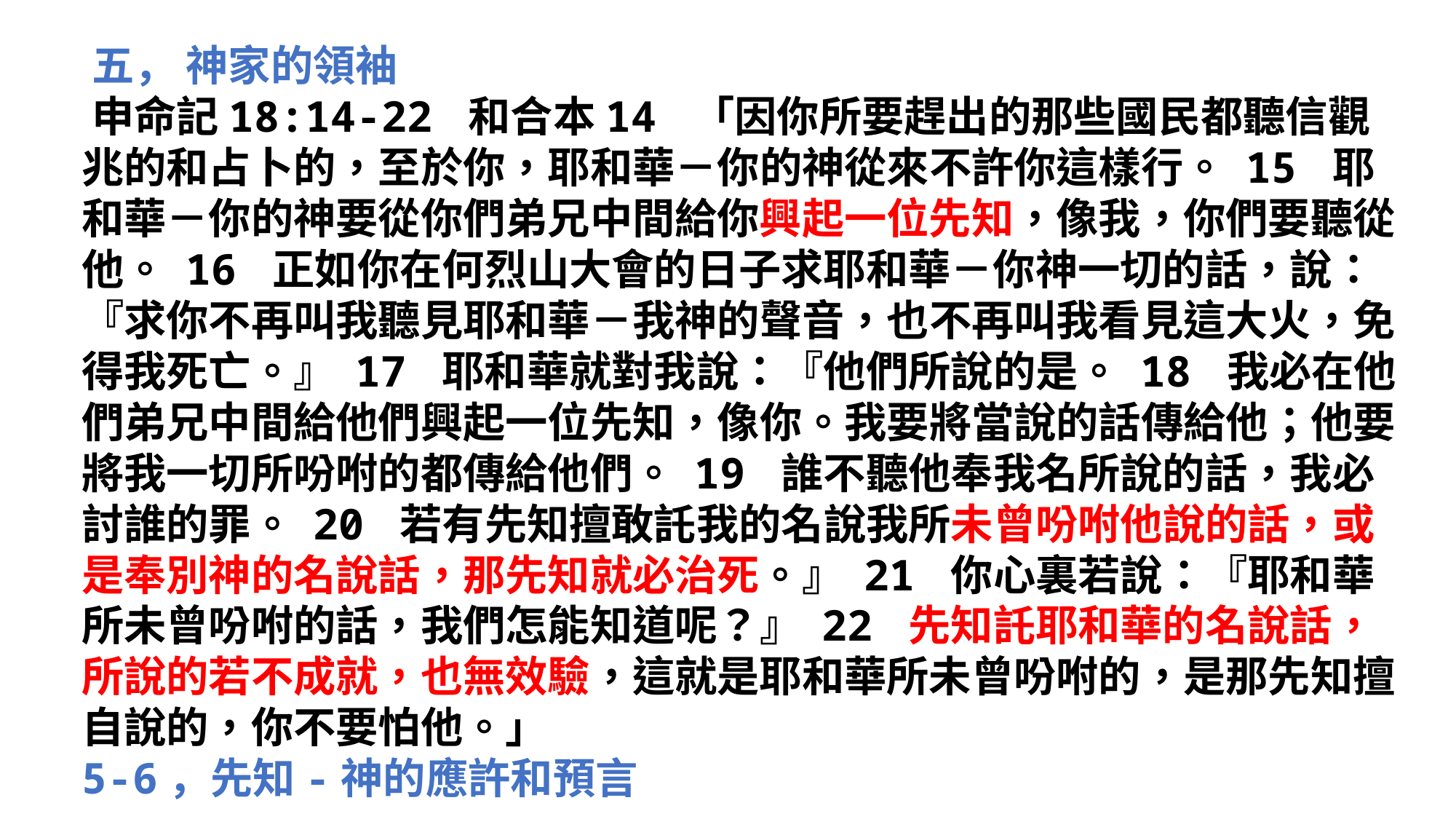

‪‪‪‪五， 神家的領袖‪‪‪‪‪‪‪
‪‪‪‪‪‪申命記‬18:14-22 和合本14 「因你所要趕出的那些國民都聽信觀兆的和占卜的，至於你，耶和華－你的神從來不許你這樣行。 15 耶和華－你的神要從你們弟兄中間給你興起一位先知，像我，你們要聽從他。 16 正如你在何烈山大會的日子求耶和華－你神一切的話，說：『求你不再叫我聽見耶和華－我神的聲音，也不再叫我看見這大火，免得我死亡。』 17 耶和華就對我說：『他們所說的是。 18 我必在他們弟兄中間給他們興起一位先知，像你。我要將當說的話傳給他；他要將我一切所吩咐的都傳給他們。 19 誰不聽他奉我名所說的話，我必討誰的罪。 20 若有先知擅敢託我的名說我所未曾吩咐他說的話，或是奉別神的名說話，那先知就必治死。』 21 你心裏若說：『耶和華所未曾吩咐的話，我們怎能知道呢？』 22 先知託耶和華的名說話，所說的若不成就，也無效驗，這就是耶和華所未曾吩咐的，是那先知擅自說的，你不要怕他。」
5-6，先知-神的應許和預言